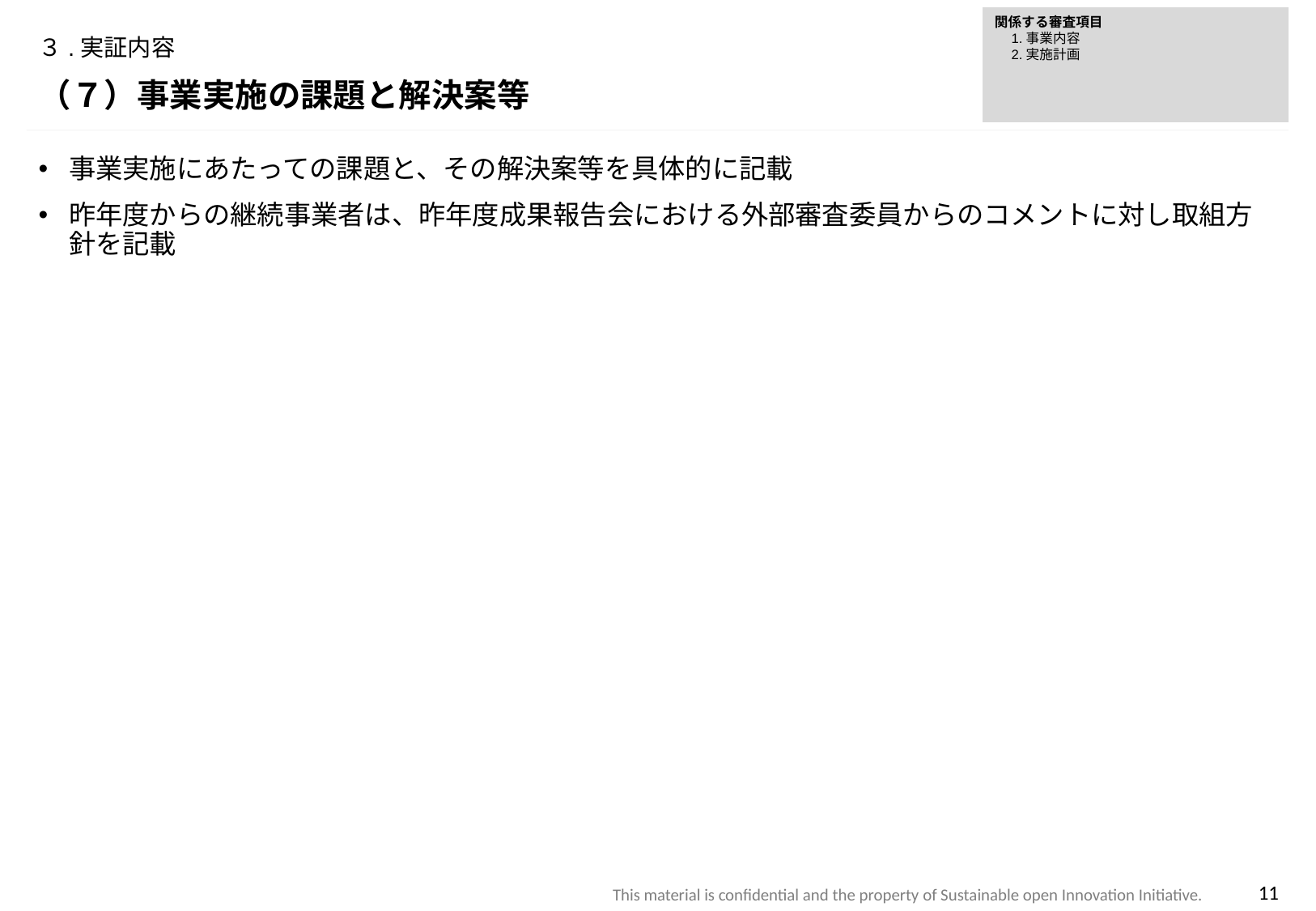

関係する審査項目
　1.事業内容
　2.実施計画
# ３.実証内容
（７）事業実施の課題と解決案等
事業実施にあたっての課題と、その解決案等を具体的に記載
昨年度からの継続事業者は、昨年度成果報告会における外部審査委員からのコメントに対し取組方針を記載